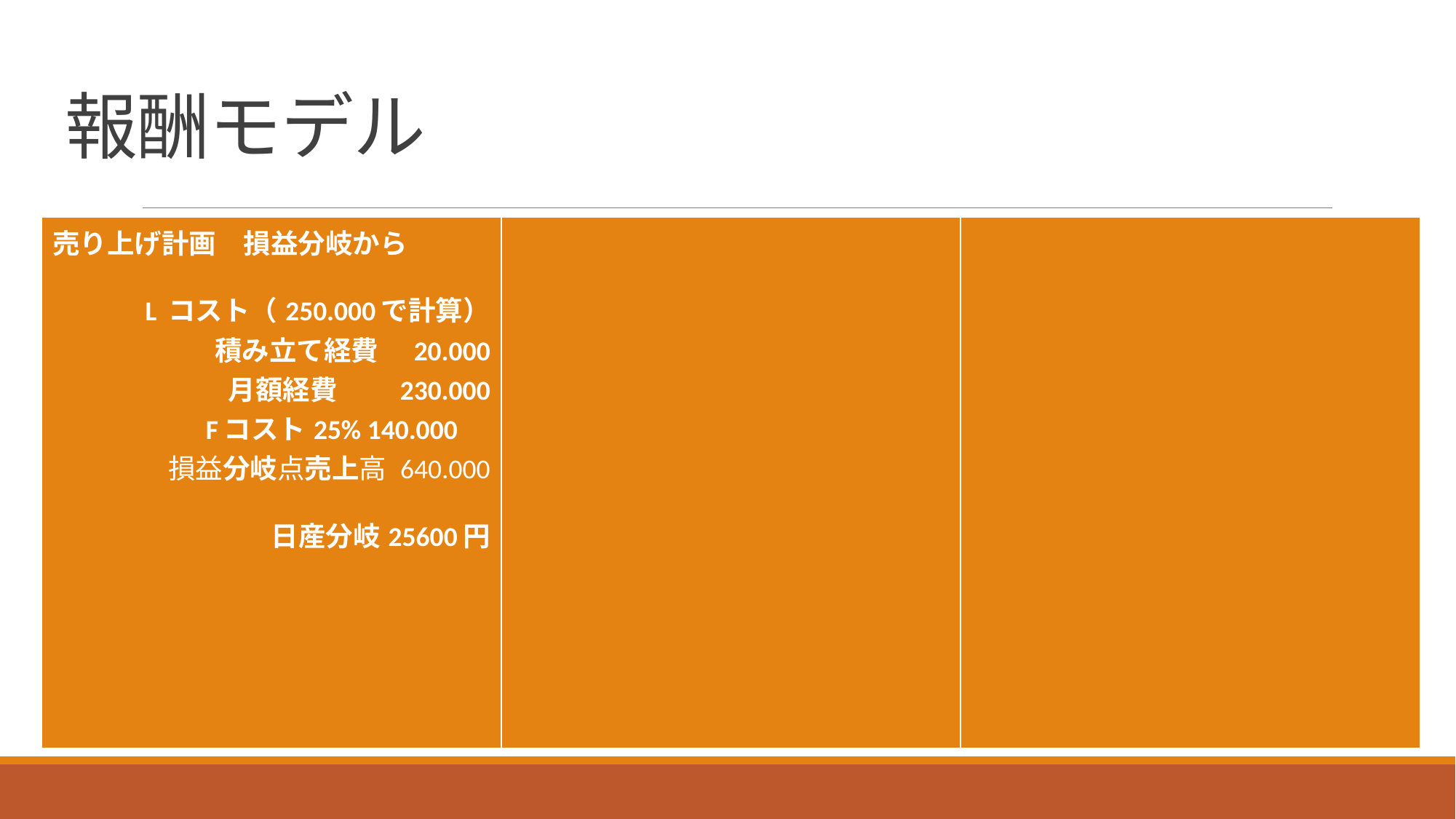

# 報酬モデル
| 売り上げ計画　損益分岐から L コスト（250.000で計算） 積み立て経費　20.000 月額経費　　230.000 Fコスト25% 140.000　 損益分岐点売上高 640.000 日産分岐25600円 |  |  |
| --- | --- | --- |